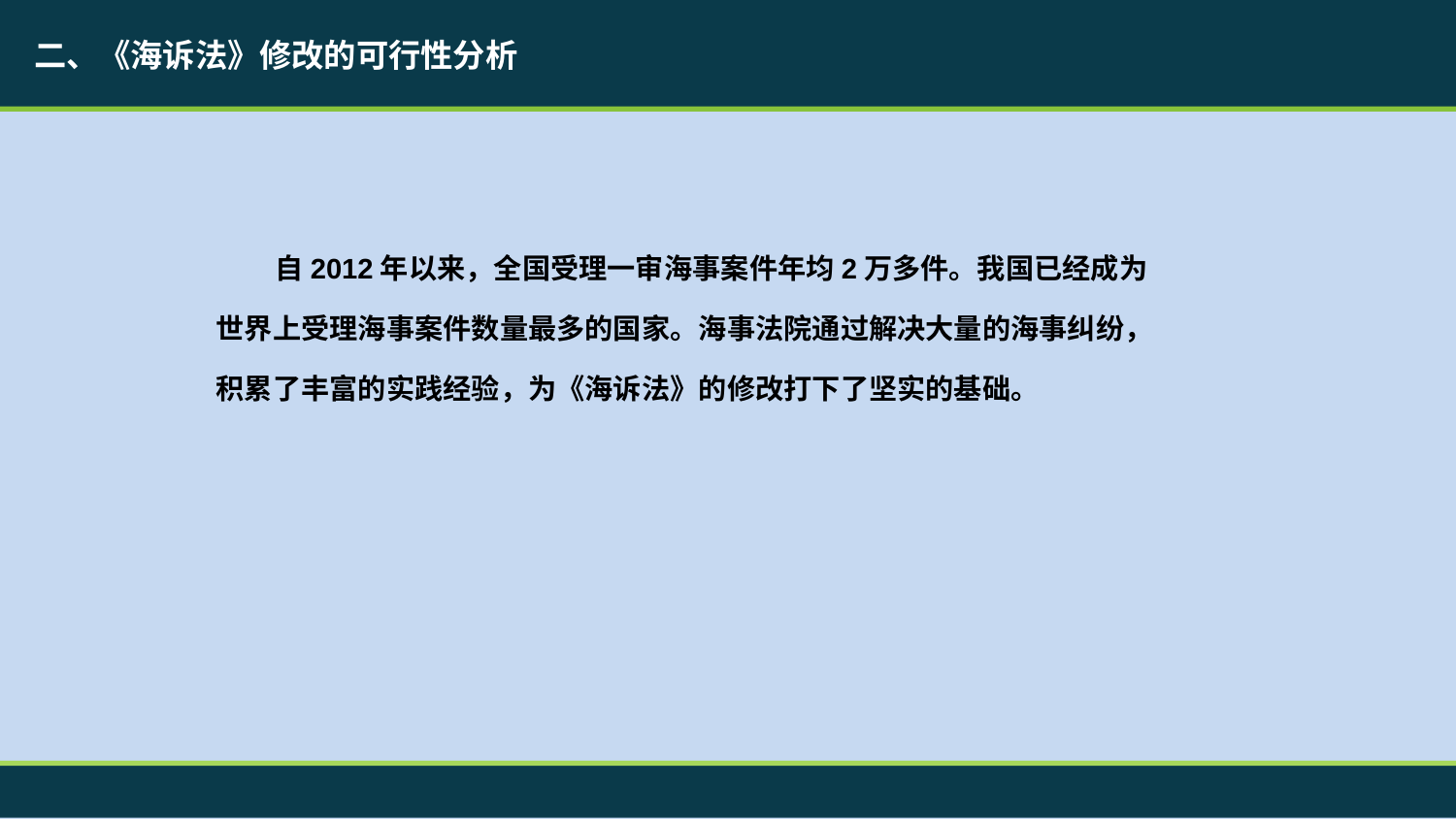

二、《海诉法》修改的可行性分析
        自2012年以来，全国受理一审海事案件年均2万多件。我国已经成为世界上受理海事案件数量最多的国家。海事法院通过解决大量的海事纠纷，积累了丰富的实践经验，为《海诉法》的修改打下了坚实的基础。